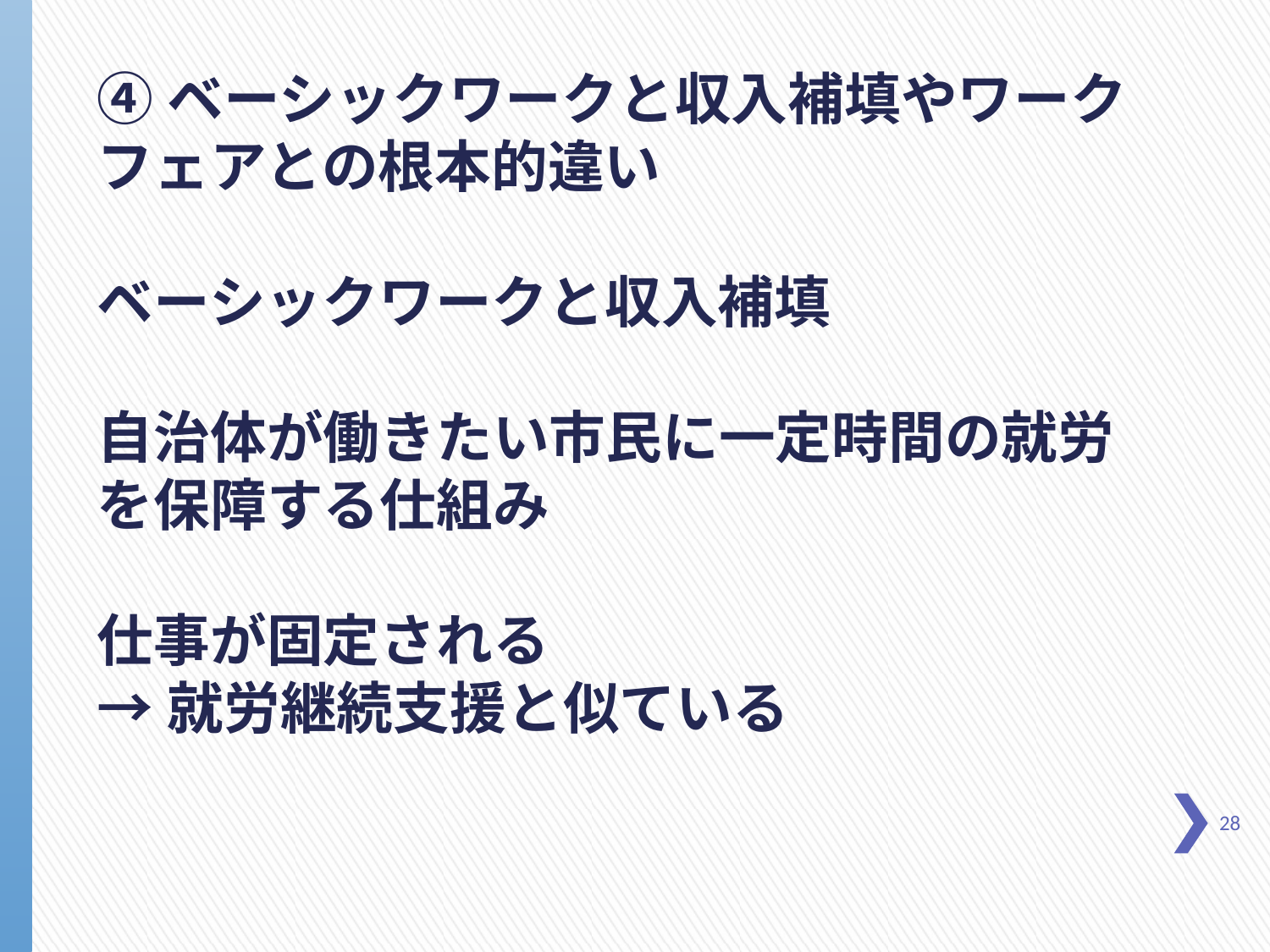

④ベーシックワークと収入補填やワークフェアとの根本的違い

ベーシックワークと収入補填

自治体が働きたい市民に一定時間の就労を保障する仕組み

仕事が固定される
→就労継続支援と似ている
28